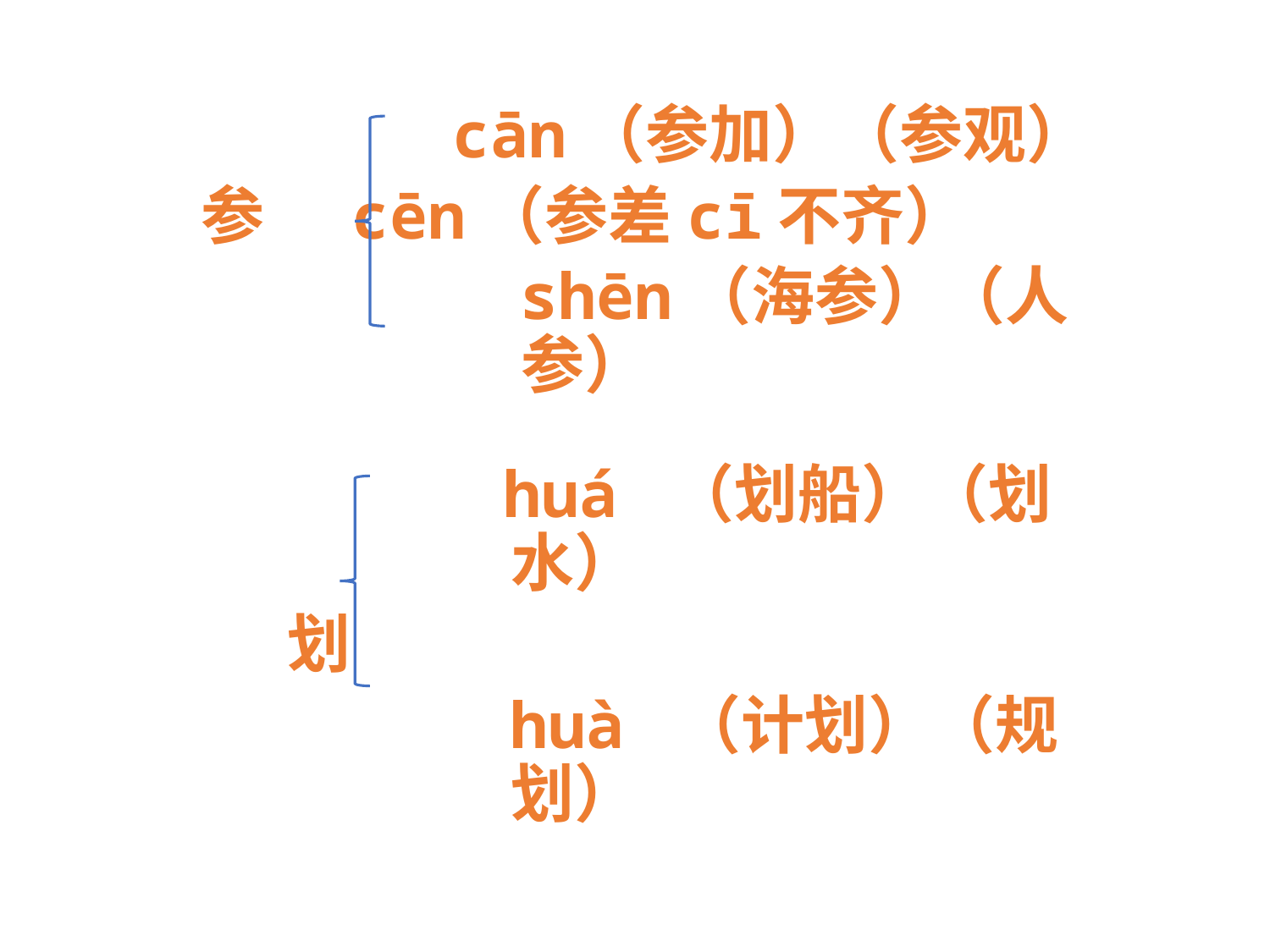

cān（参加）（参观）
参     cēn（参差cī不齐）
           shēn（海参）（人参）

            huá （划船）（划水）
划         （参差不齐）
           huà （计划）（规划）